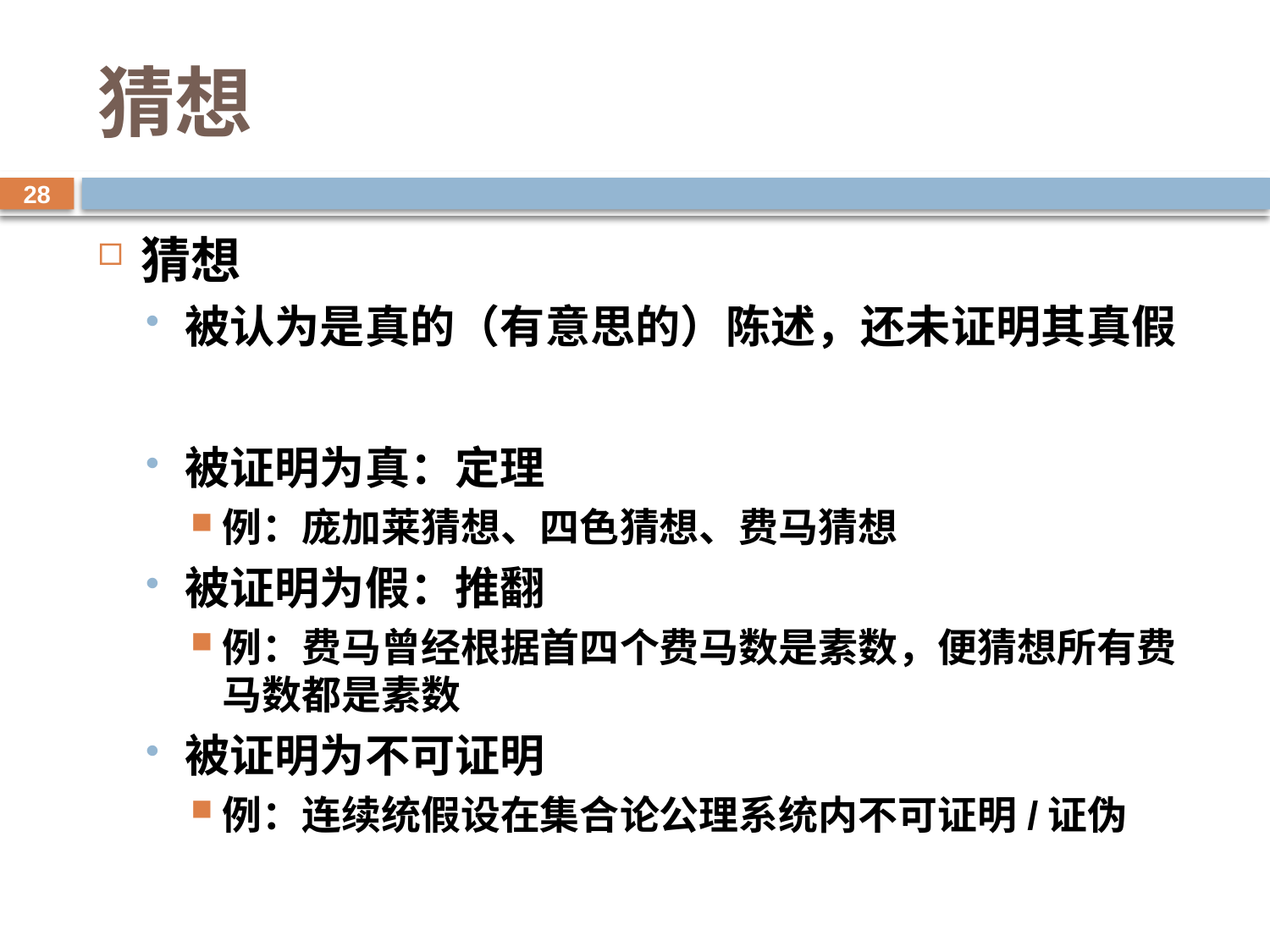

# 猜想
28
猜想
被认为是真的（有意思的）陈述，还未证明其真假

被证明为真：定理
例：庞加莱猜想、四色猜想、费马猜想
被证明为假：推翻
例：费马曾经根据首四个费马数是素数，便猜想所有费马数都是素数
被证明为不可证明
例：连续统假设在集合论公理系统内不可证明/证伪